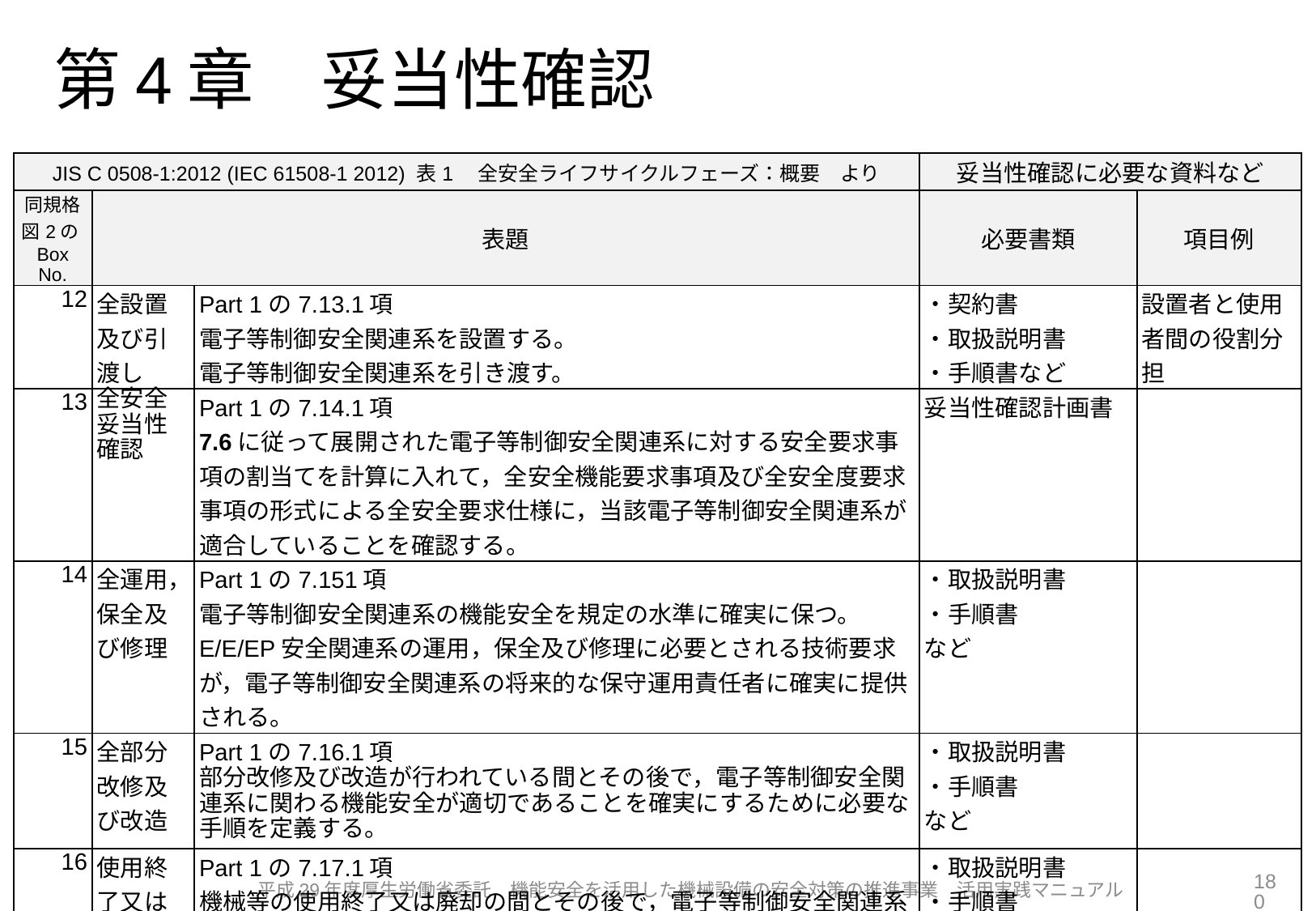

# 第4章　妥当性確認
| JIS C 0508-1:2012 (IEC 61508-1 2012) 表1　全安全ライフサイクルフェーズ：概要　より |  |  | 妥当性確認に必要な資料など |  |
| --- | --- | --- | --- | --- |
| 同規格図2のBox No. | 表題 |  | 必要書類 | 項目例 |
| 12 | 全設置及び引渡し | Part 1の7.13.1項 電子等制御安全関連系を設置する。 電子等制御安全関連系を引き渡す。 | ・契約書 ・取扱説明書 ・手順書など | 設置者と使用者間の役割分担 |
| 13 | 全安全妥当性確認 | Part 1の7.14.1項 7.6に従って展開された電子等制御安全関連系に対する安全要求事項の割当てを計算に入れて，全安全機能要求事項及び全安全度要求事項の形式による全安全要求仕様に，当該電子等制御安全関連系が適合していることを確認する。 | 妥当性確認計画書 |  |
| 14 | 全運用，保全及び修理 | Part 1の7.151項 電子等制御安全関連系の機能安全を規定の水準に確実に保つ。 E/E/EP安全関連系の運用，保全及び修理に必要とされる技術要求が，電子等制御安全関連系の将来的な保守運用責任者に確実に提供される。 | ・取扱説明書 ・手順書 など |  |
| 15 | 全部分改修及び改造 | Part 1の7.16.1項 部分改修及び改造が行われている間とその後で，電子等制御安全関連系に関わる機能安全が適切であることを確実にするために必要な手順を定義する。 | ・取扱説明書 ・手順書 など |  |
| 16 | 使用終了又は廃却 | Part 1の7.17.1項 機械等の使用終了又は廃却の間とその後で，電子等制御安全関連系の機能安全が適切であることを確実にするために必要な手順を定義する。 | ・取扱説明書 ・手順書 など |  |
180
平成29年度厚生労働省委託　機能安全を活用した機械設備の安全対策の推進事業　活用実践マニュアル